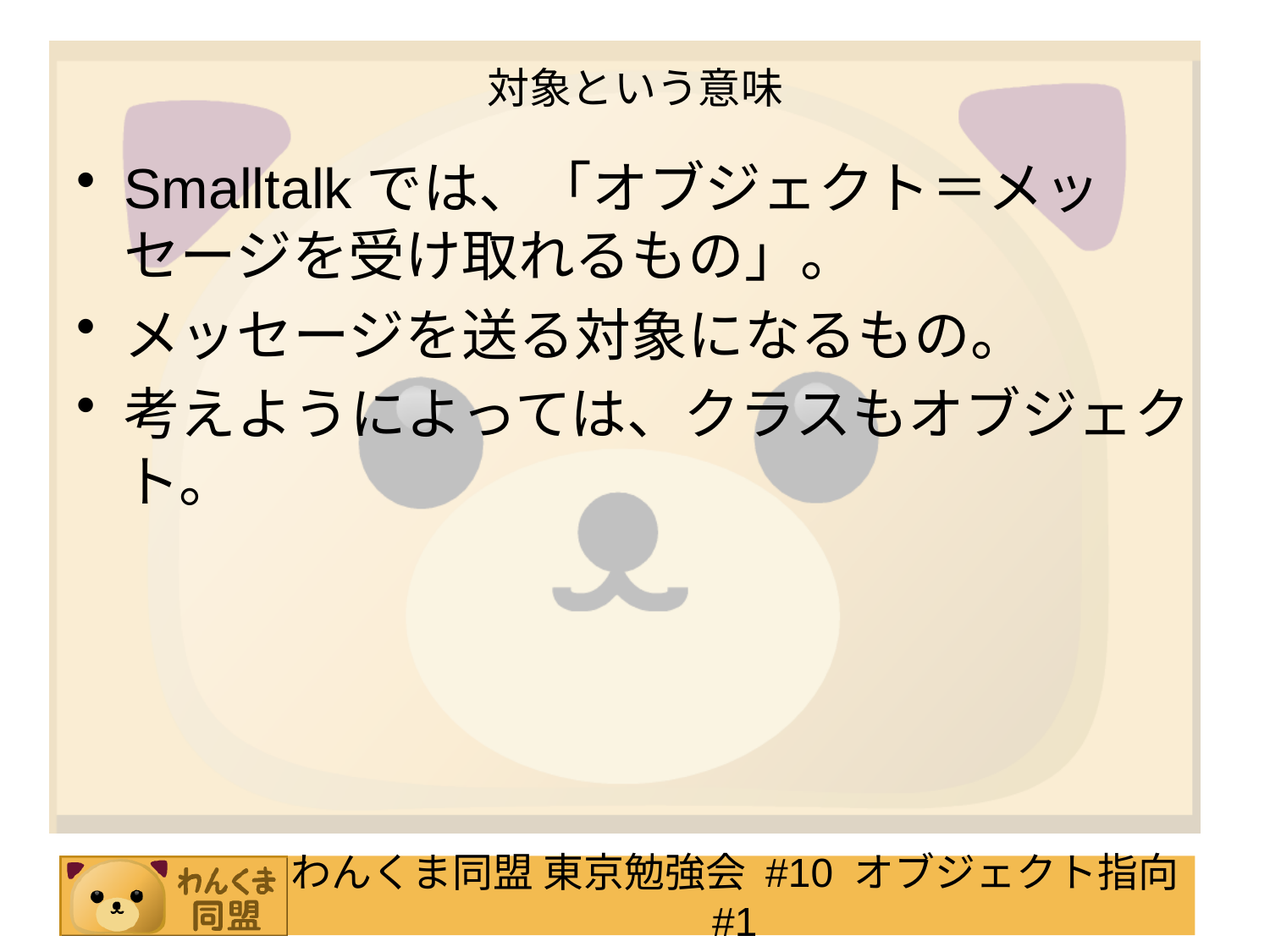

# 対象という意味
Smalltalkでは、「オブジェクト＝メッセージを受け取れるもの」。
メッセージを送る対象になるもの。
考えようによっては、クラスもオブジェクト。